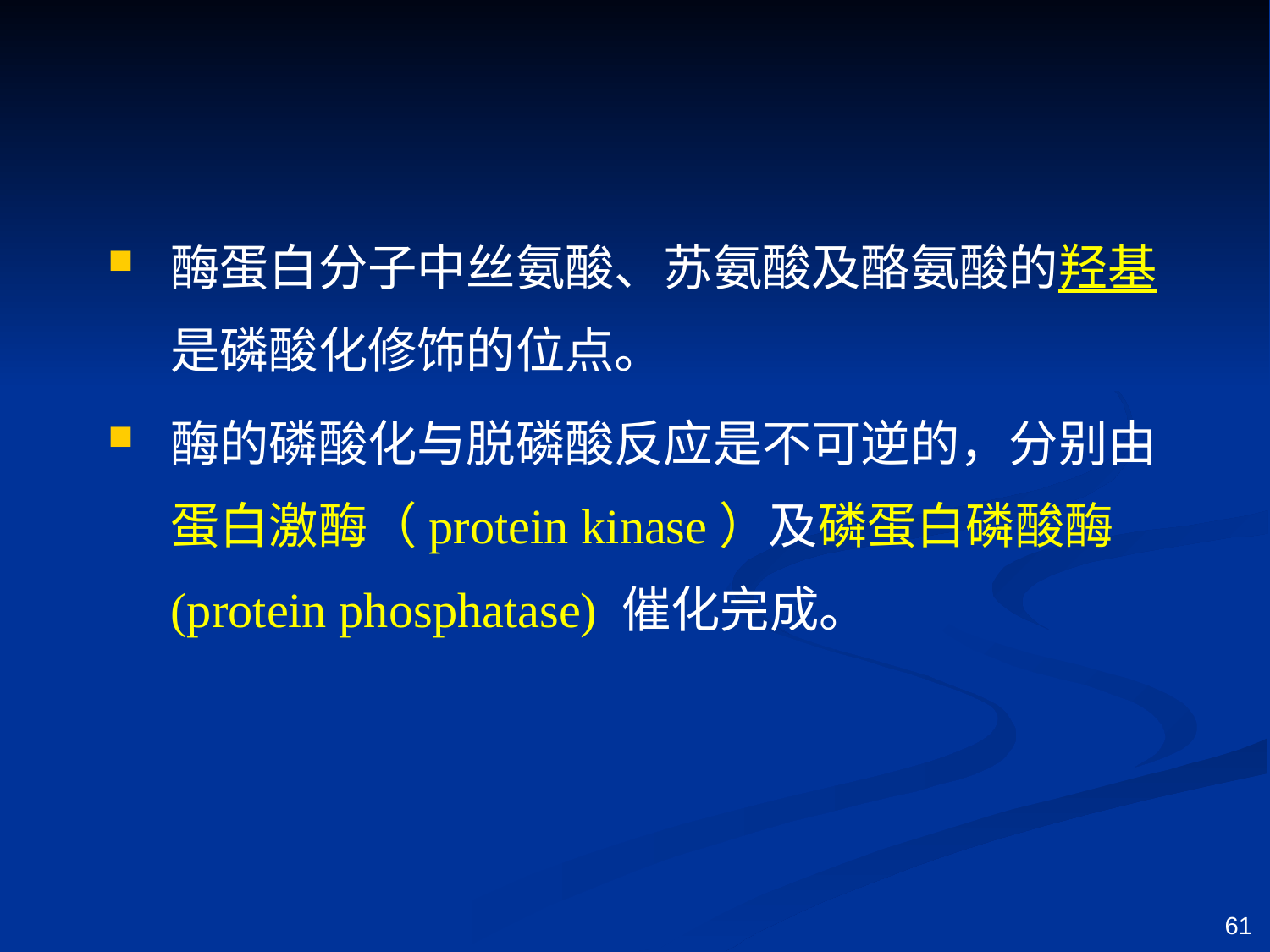

酶蛋白分子中丝氨酸、苏氨酸及酪氨酸的羟基是磷酸化修饰的位点。
酶的磷酸化与脱磷酸反应是不可逆的，分别由蛋白激酶（protein kinase）及磷蛋白磷酸酶(protein phosphatase) 催化完成。
61